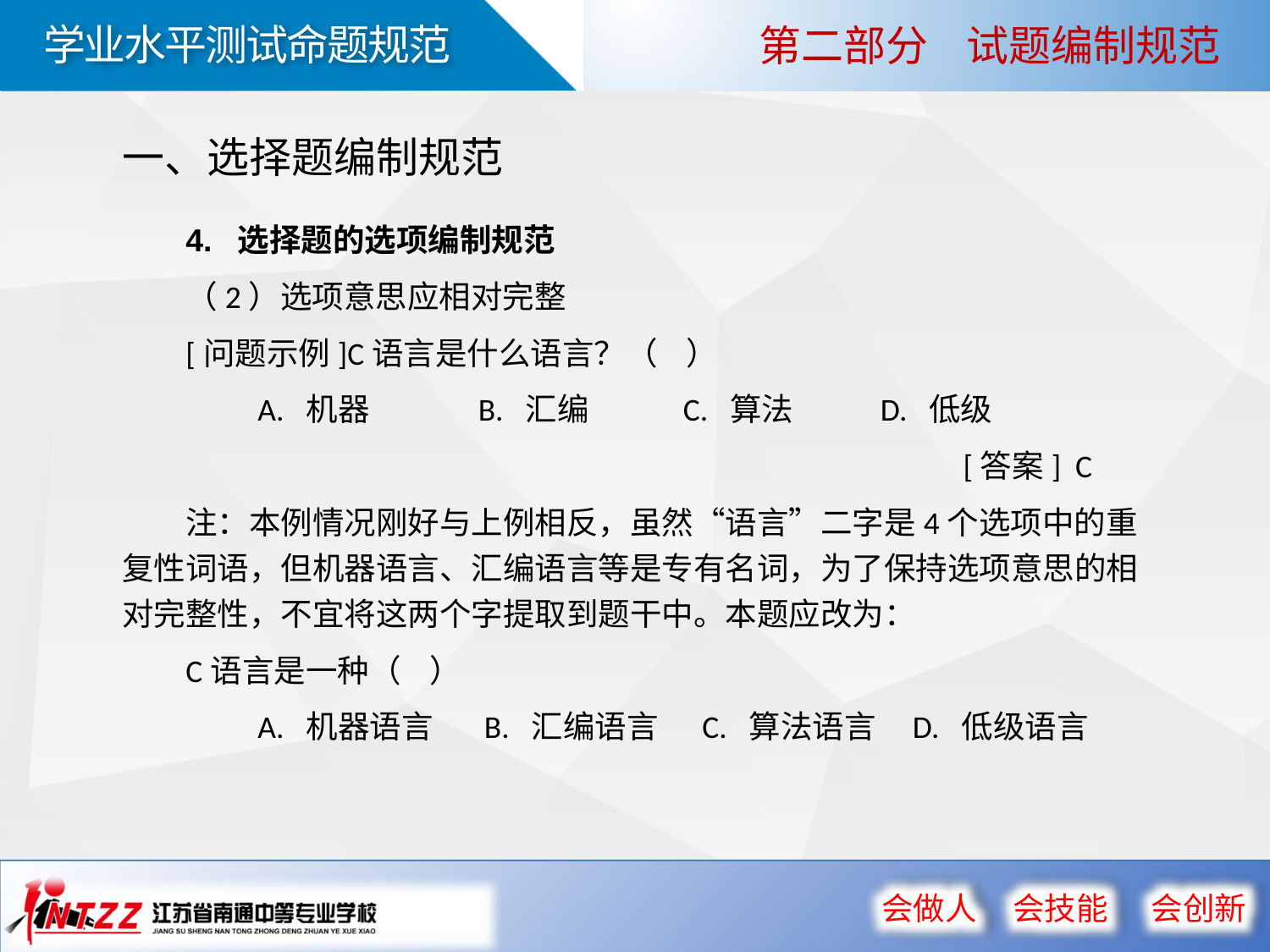

第二部分    试题编制规范
一、选择题编制规范
4.  选择题的选项编制规范
（2）选项意思应相对完整
[问题示例]C语言是什么语言？（    ）
          A.  机器              B.  汇编            C.  算法           D.  低级
                                                                                                            [答案]  C
注：本例情况刚好与上例相反，虽然“语言”二字是4个选项中的重复性词语，但机器语言、汇编语言等是专有名词，为了保持选项意思的相对完整性，不宜将这两个字提取到题干中。本题应改为：
C语言是一种（    ）
          A.  机器语言      B.  汇编语言     C.  算法语言    D.  低级语言